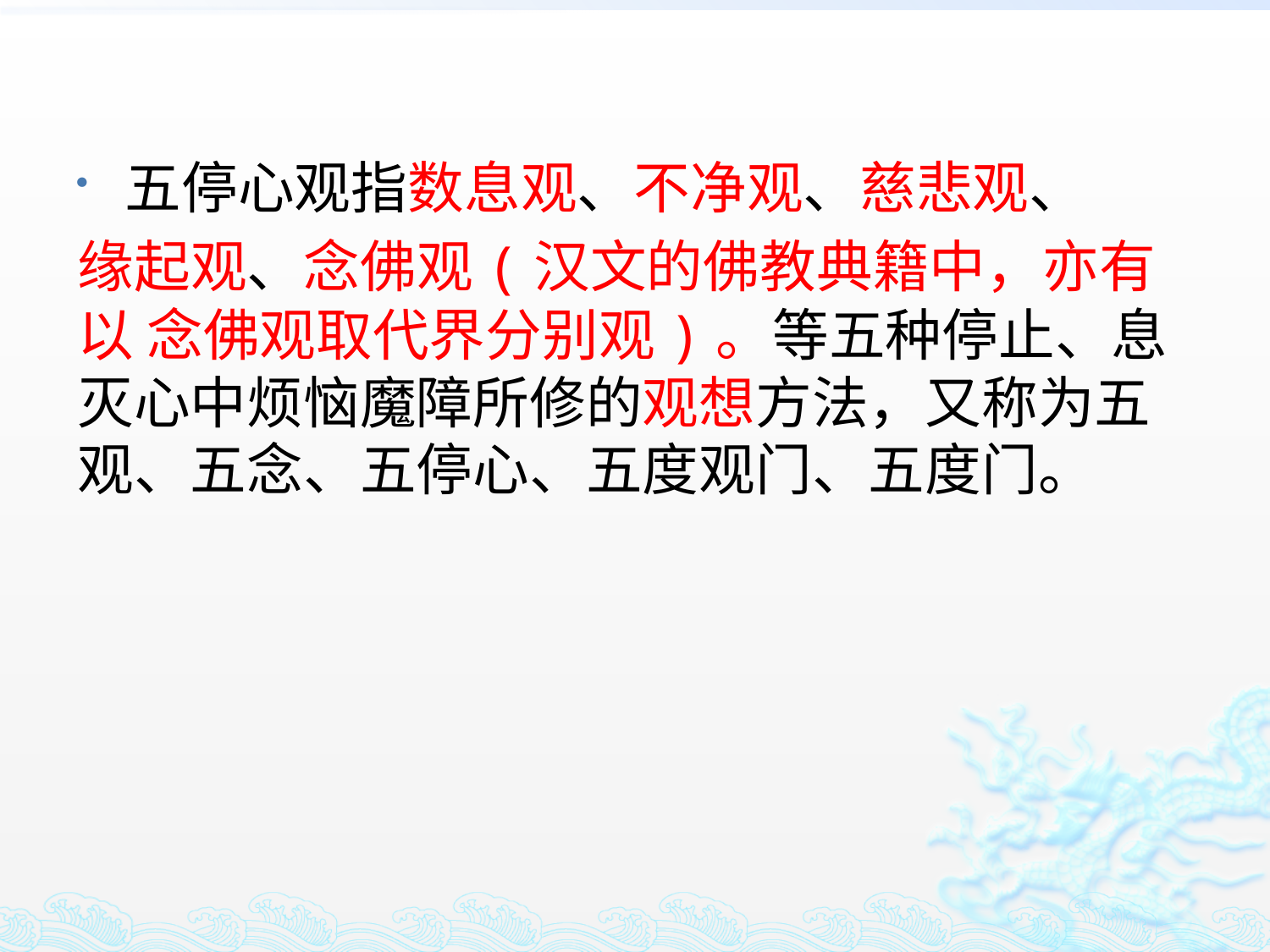

五停心观指数息观、不净观、慈悲观、
缘起观、念佛观(汉文的佛教典籍中，亦有以 念佛观取代界分别观)。等五种停止、息灭心中烦恼魔障所修的观想方法，又称为五观、五念、五停心、五度观门、五度门。